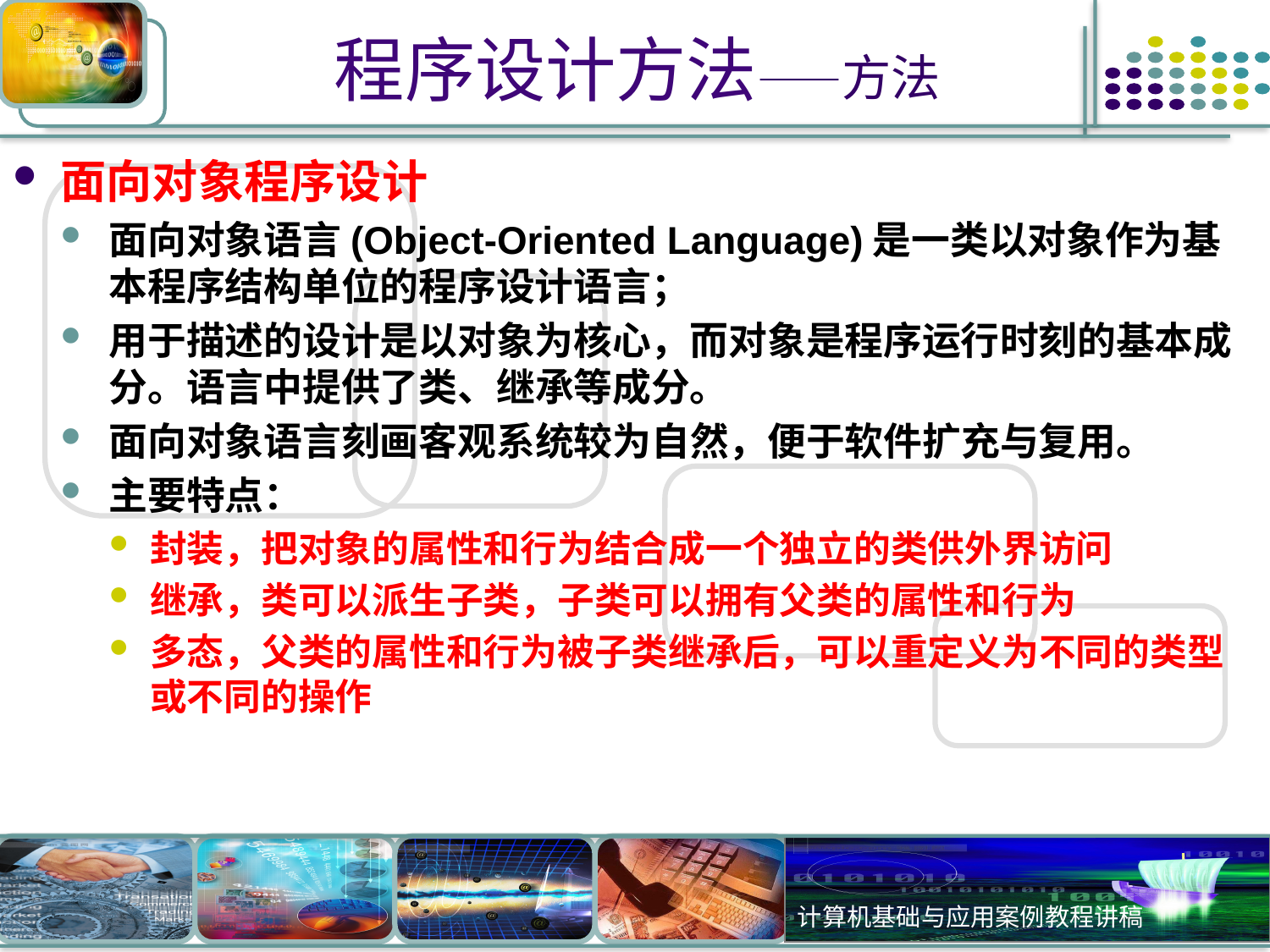

# 程序设计方法——方法
面向对象程序设计
面向对象语言(Object-Oriented Language)是一类以对象作为基本程序结构单位的程序设计语言；
用于描述的设计是以对象为核心，而对象是程序运行时刻的基本成分。语言中提供了类、继承等成分。
面向对象语言刻画客观系统较为自然，便于软件扩充与复用。
主要特点：
封装，把对象的属性和行为结合成一个独立的类供外界访问
继承，类可以派生子类，子类可以拥有父类的属性和行为
多态，父类的属性和行为被子类继承后，可以重定义为不同的类型或不同的操作